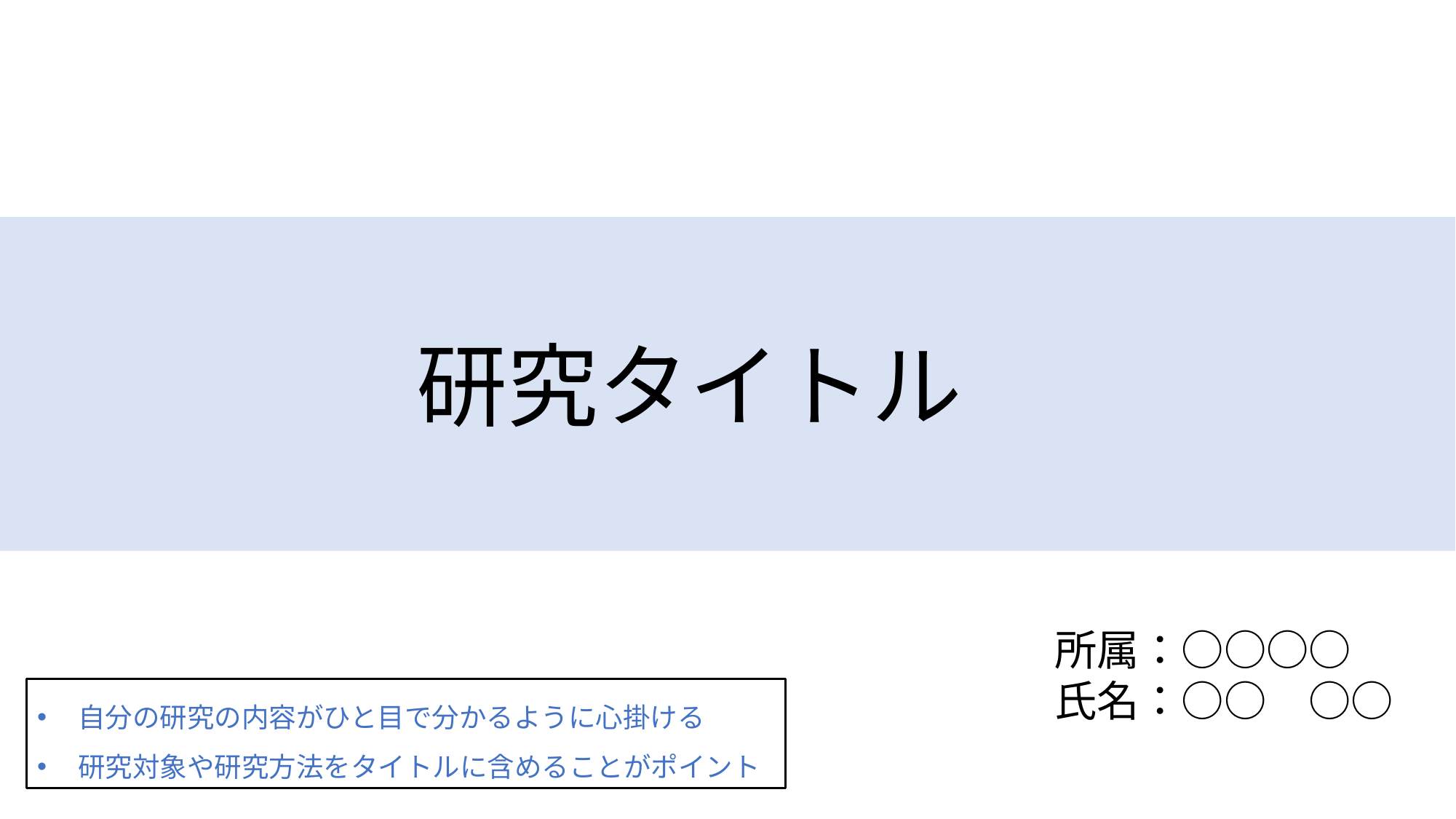

研究タイトル
所属：○○○○
氏名：○○　○○
自分の研究の内容がひと目で分かるように心掛ける
研究対象や研究方法をタイトルに含めることがポイント